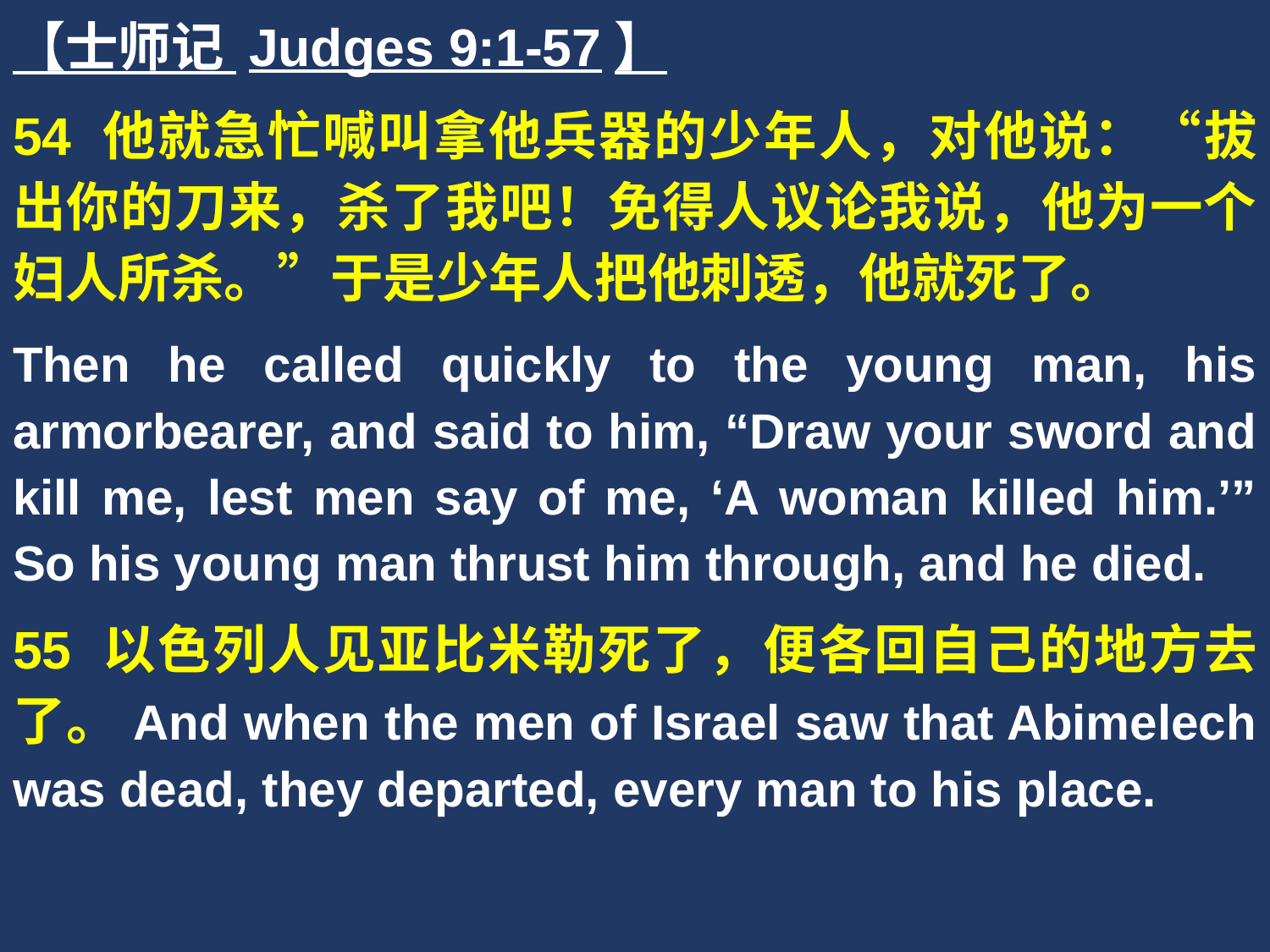

【士师记 Judges 9:1-57】
54 他就急忙喊叫拿他兵器的少年人，对他说：“拔出你的刀来，杀了我吧！免得人议论我说，他为一个妇人所杀。”于是少年人把他刺透，他就死了。
Then he called quickly to the young man, his armorbearer, and said to him, “Draw your sword and kill me, lest men say of me, ‘A woman killed him.’” So his young man thrust him through, and he died.
55 以色列人见亚比米勒死了，便各回自己的地方去了。And when the men of Israel saw that Abimelech was dead, they departed, every man to his place.